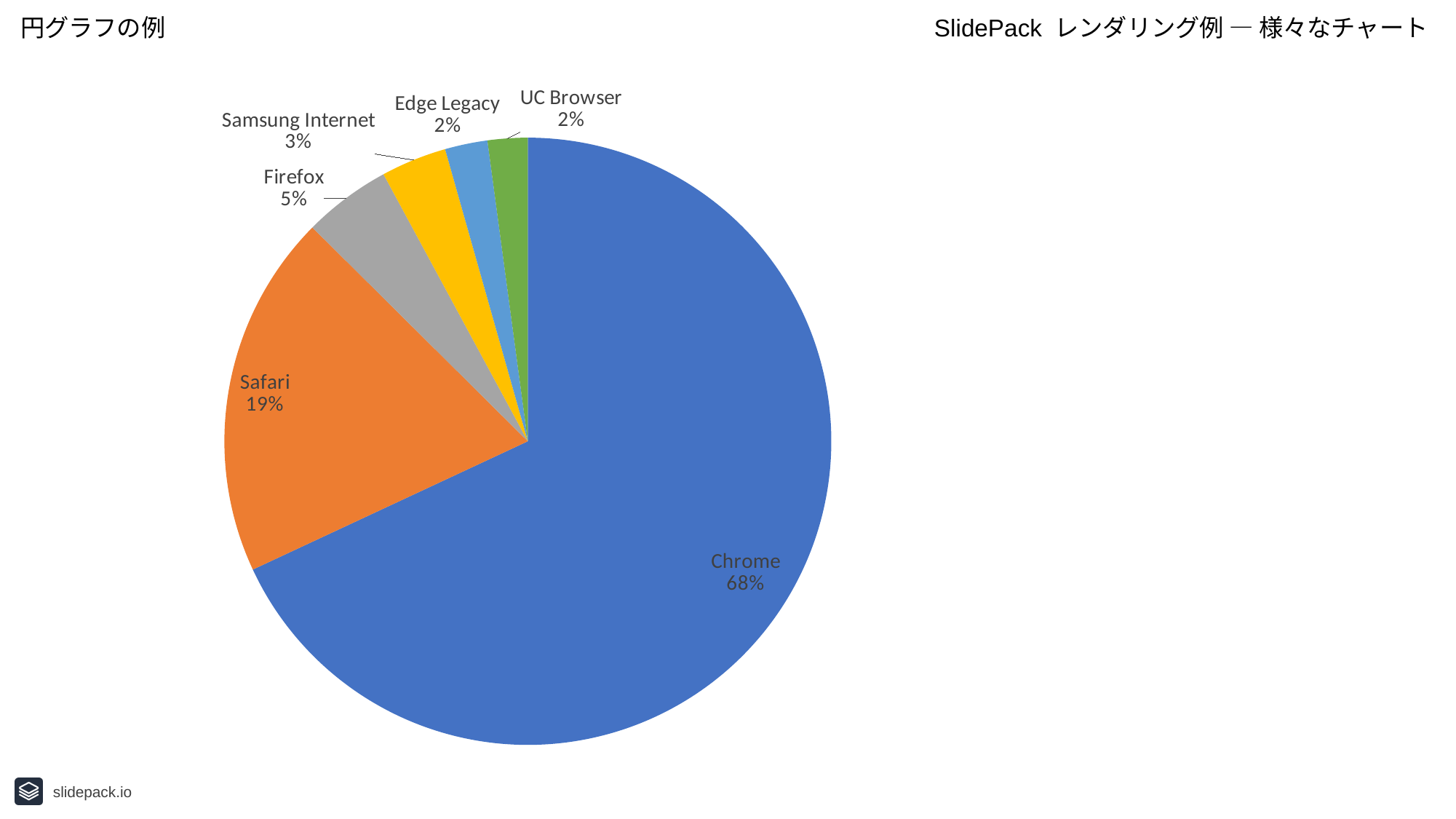

円グラフの例
SlidePack レンダリング例 ― 様々なチャート

### Chart

| Category | ブラウザシェア |
|---|---|
| Chrome | 63.91 |
| Safari | 18.2 |
| Firefox | 4.39 |
| Samsung Internet | 3.28 |
| Edge Legacy | 2.13 |
| UC Browser | 2.0 |